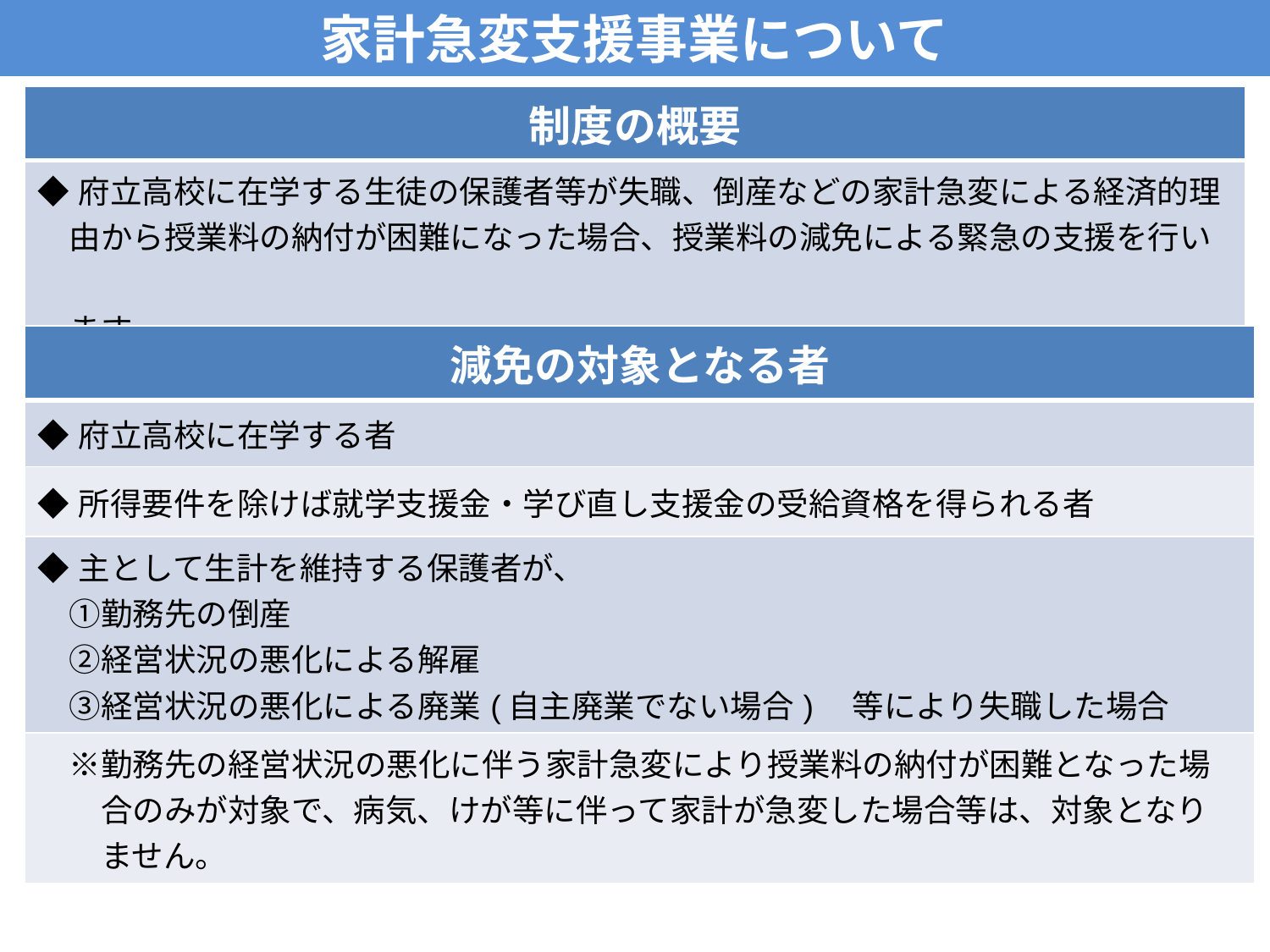

# 家計急変支援事業について
| 制度の概要 |
| --- |
| ◆府立高校に在学する生徒の保護者等が失職、倒産などの家計急変による経済的理 　由から授業料の納付が困難になった場合、授業料の減免による緊急の支援を行い　 　ます。 |
| 減免の対象となる者 |
| --- |
| ◆府立高校に在学する者 |
| ◆所得要件を除けば就学支援金・学び直し支援金の受給資格を得られる者 |
| ◆主として生計を維持する保護者が、 　①勤務先の倒産 　②経営状況の悪化による解雇 　③経営状況の悪化による廃業(自主廃業でない場合)　等により失職した場合 |
| ※勤務先の経営状況の悪化に伴う家計急変により授業料の納付が困難となった場 　　合のみが対象で、病気、けが等に伴って家計が急変した場合等は、対象となり 　　ません。 |